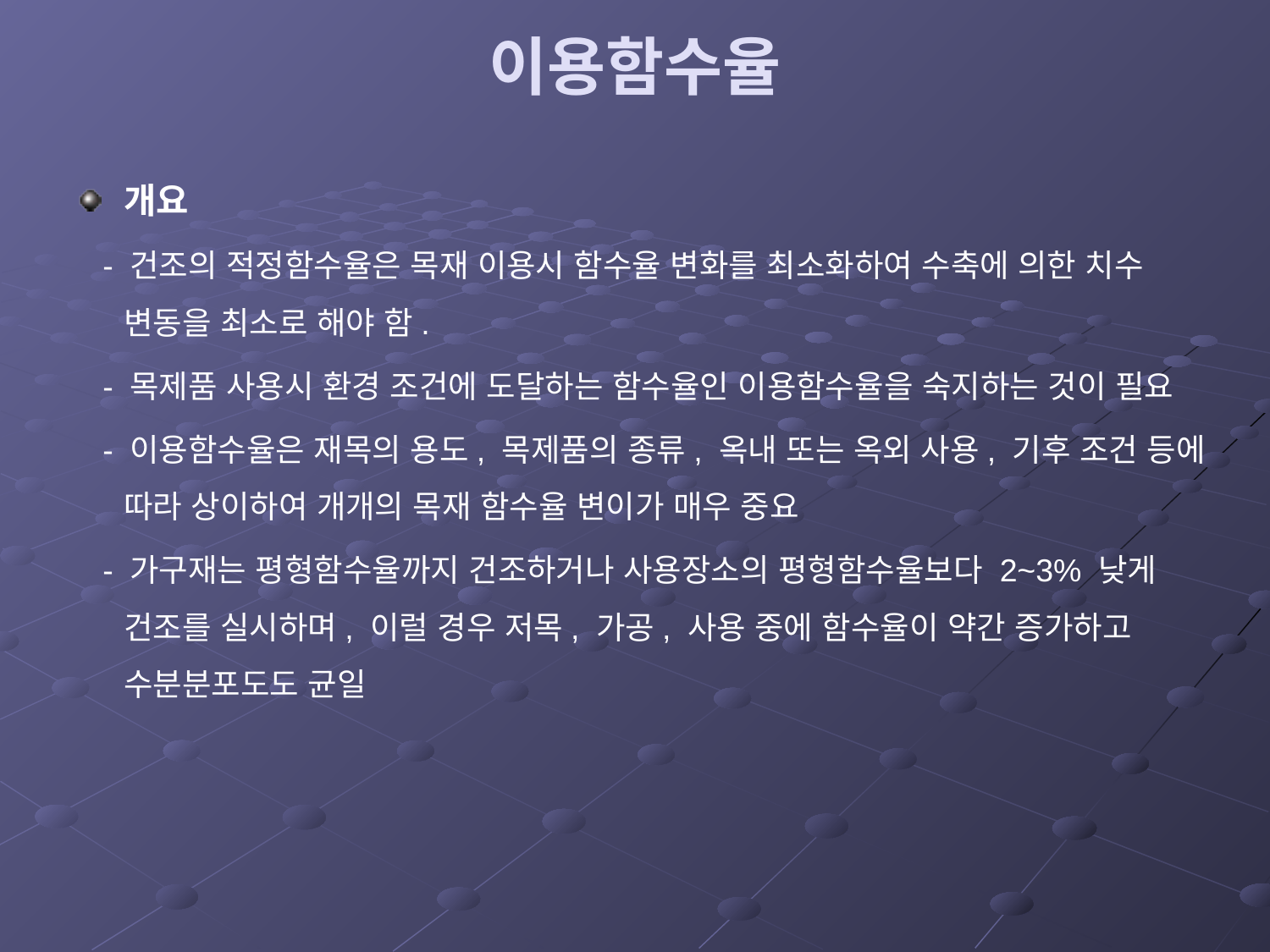

# 이용함수율
개요
   - 건조의 적정함수율은 목재 이용시 함수율 변화를 최소화하여 수축에 의한 치수 변동을 최소로 해야 함.
   - 목제품 사용시 환경 조건에 도달하는 함수율인 이용함수율을 숙지하는 것이 필요
   - 이용함수율은 재목의 용도, 목제품의 종류, 옥내 또는 옥외 사용, 기후 조건 등에 따라 상이하여 개개의 목재 함수율 변이가 매우 중요
   - 가구재는 평형함수율까지 건조하거나 사용장소의 평형함수율보다 2~3% 낮게 건조를 실시하며, 이럴 경우 저목, 가공, 사용 중에 함수율이 약간 증가하고 수분분포도도 균일